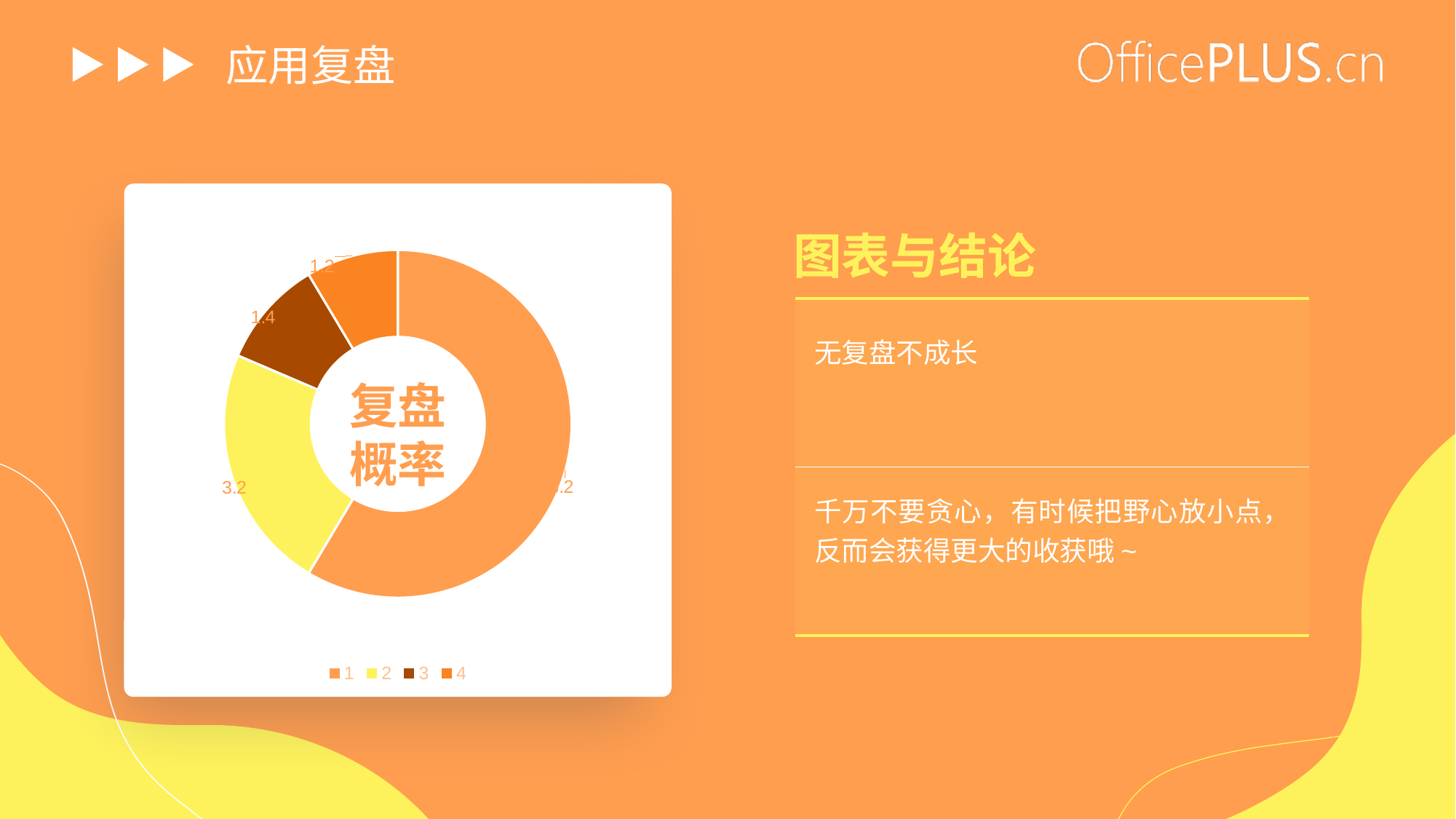

# 应用复盘

复盘变化

### Chart

| Category | 销售额 |
|---|---|
| 1 | 8.2 |
| 2 | 3.2 |
| 3 | 1.4 |
| 4 | 1.2 |
图表与结论

无复盘不成长
复盘
概率
千万不要贪心，有时候把野心放小点，反而会获得更大的收获哦~